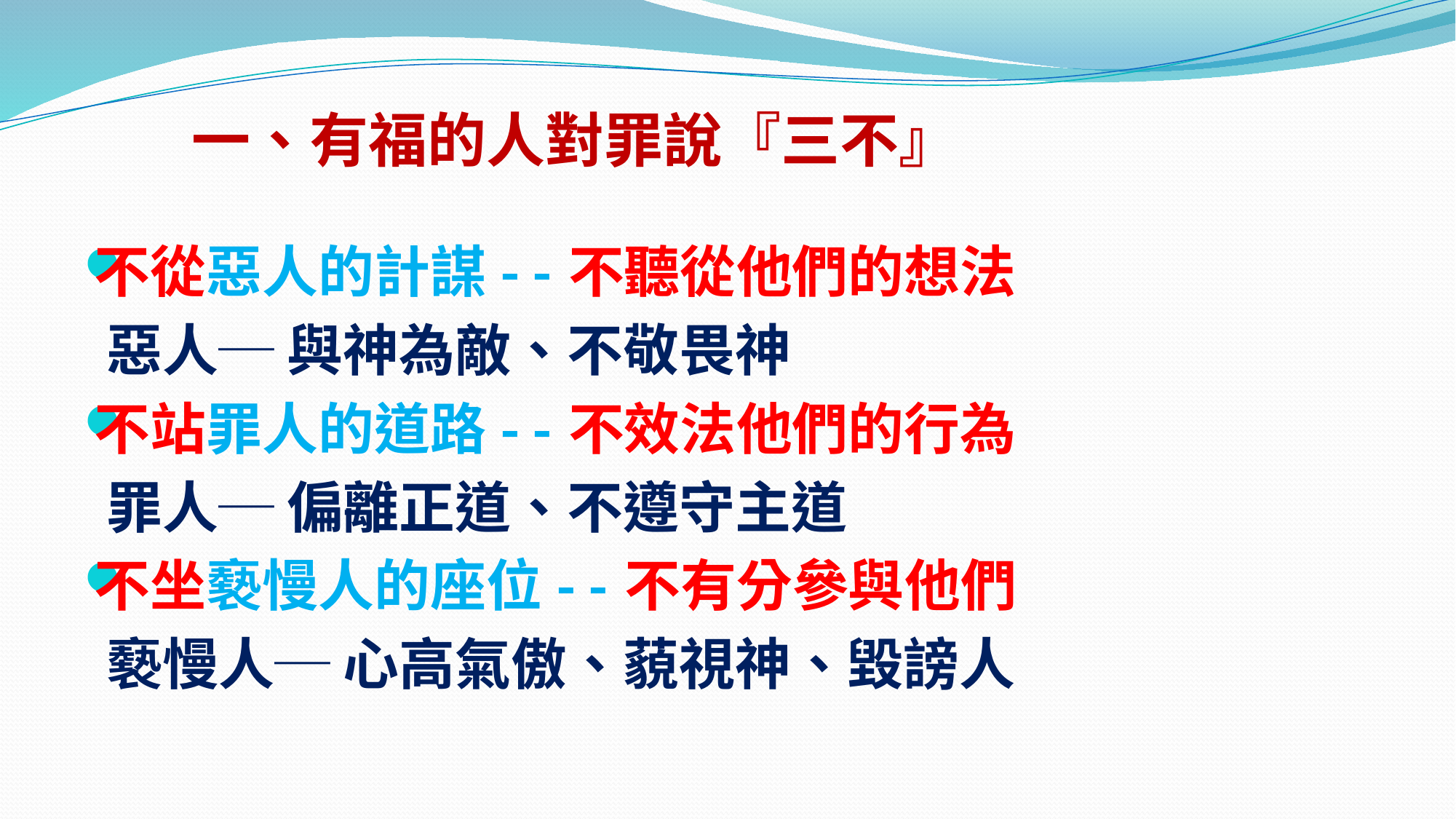

# 一、有福的人對罪說『三不』
不從惡人的計謀 - - 不聽從他們的想法
	惡人─ 與神為敵、不敬畏神
不站罪人的道路 - - 不效法他們的行為
	罪人─ 偏離正道、不遵守主道
不坐褻慢人的座位 - - 不有分參與他們
	褻慢人─ 心高氣傲、藐視神、毀謗人